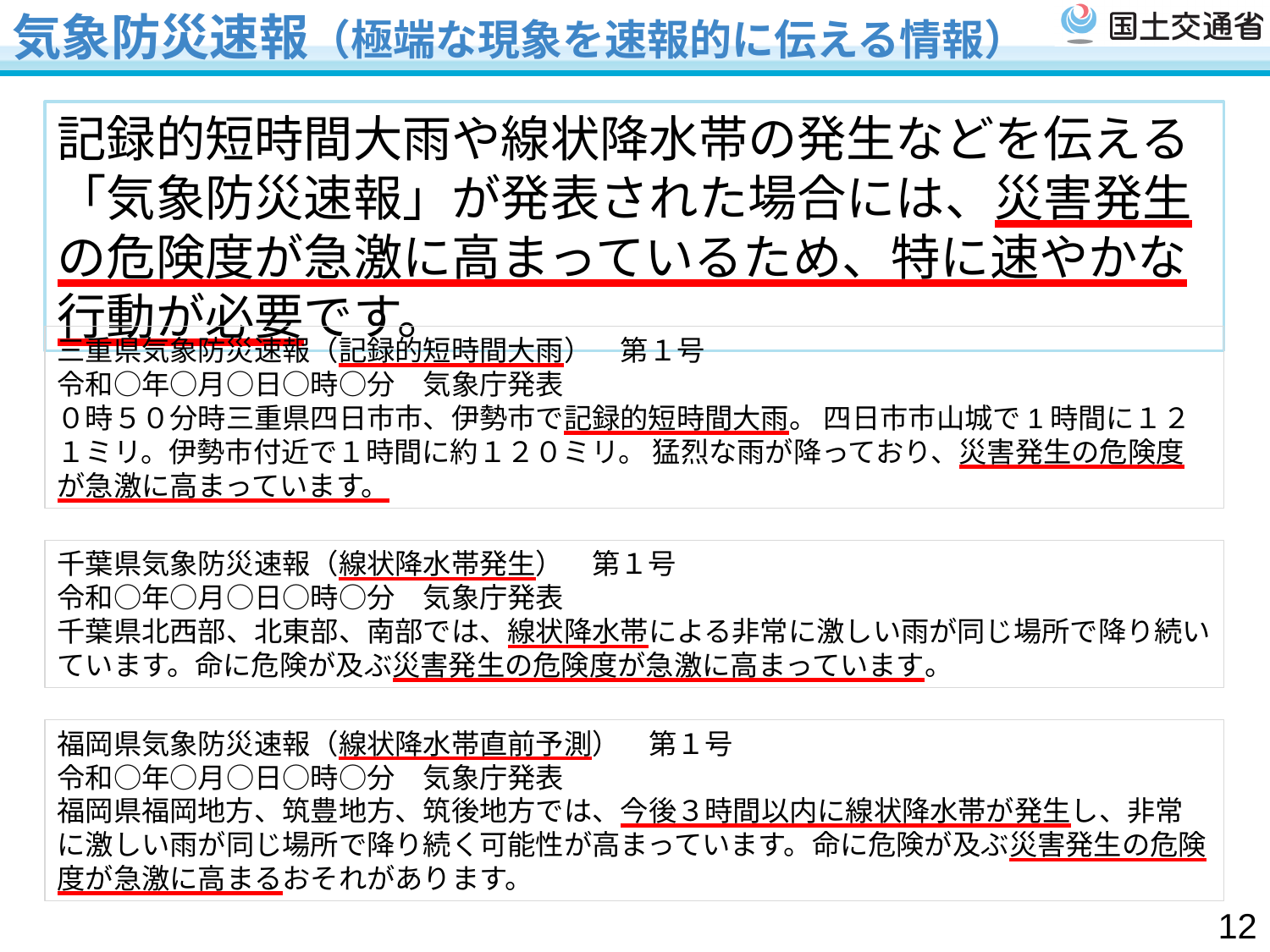

気象防災速報（極端な現象を速報的に伝える情報）
記録的短時間大雨や線状降水帯の発生などを伝える「気象防災速報」が発表された場合には、災害発生の危険度が急激に高まっているため、特に速やかな行動が必要です。
三重県気象防災速報（記録的短時間大雨）　第１号
令和○年○月○日○時○分　気象庁発表
０時５０分時三重県四日市市、伊勢市で記録的短時間大雨。 四日市市山城で1時間に１２１ミリ。伊勢市付近で１時間に約１２０ミリ。 猛烈な雨が降っており、災害発生の危険度が急激に高まっています。
千葉県気象防災速報（線状降水帯発生）　第１号
令和○年○月○日○時○分　気象庁発表
千葉県北西部、北東部、南部では、線状降水帯による非常に激しい雨が同じ場所で降り続いています。命に危険が及ぶ災害発生の危険度が急激に高まっています。
福岡県気象防災速報（線状降水帯直前予測）　第１号
令和○年○月○日○時○分　気象庁発表
福岡県福岡地方、筑豊地方、筑後地方では、今後３時間以内に線状降水帯が発生し、非常に激しい雨が同じ場所で降り続く可能性が高まっています。命に危険が及ぶ災害発生の危険度が急激に高まるおそれがあります。
12